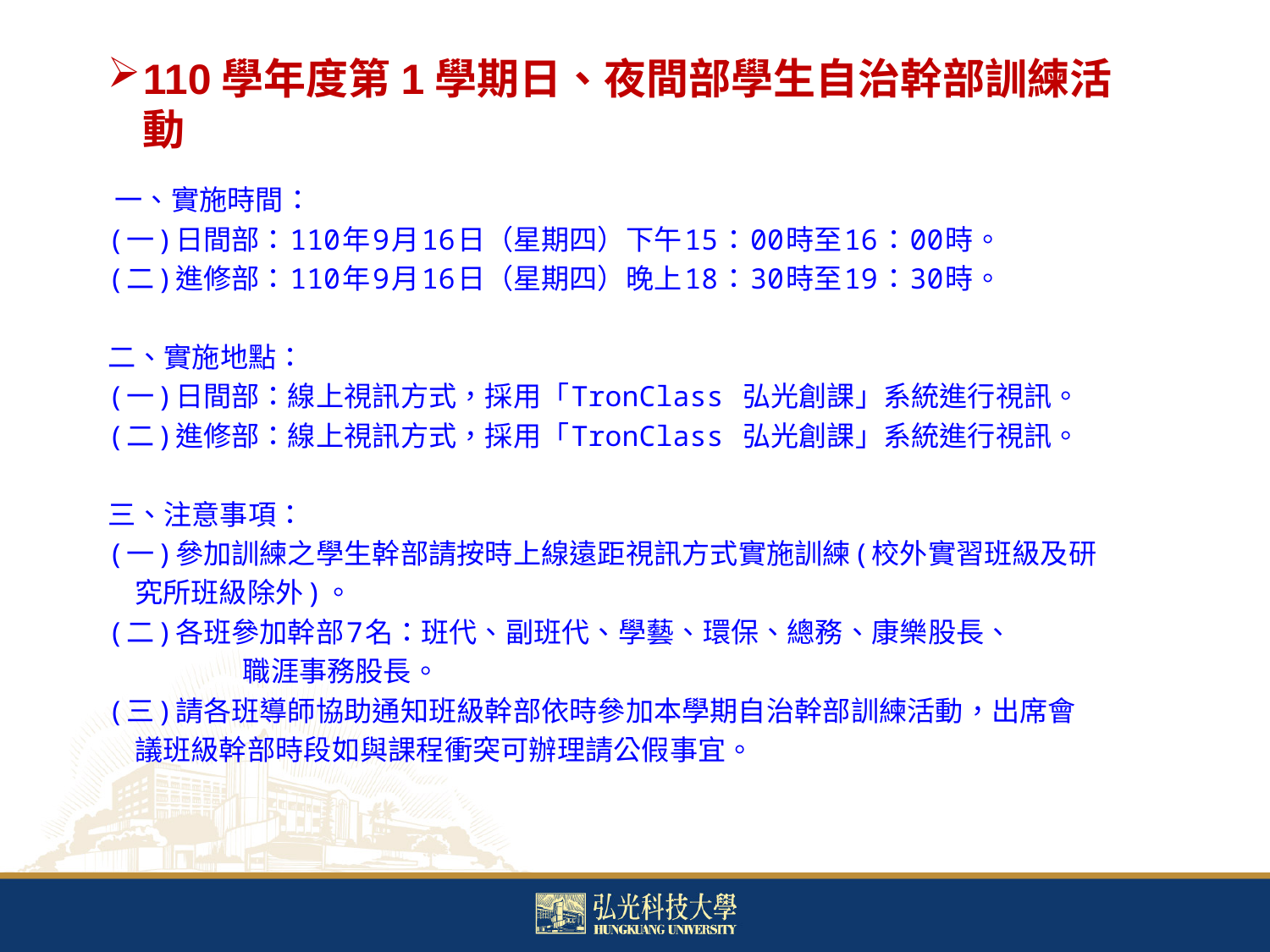

110學年度第1學期日、夜間部學生自治幹部訓練活動
 一、實施時間：
(一)日間部：110年9月16日（星期四）下午15：00時至16：00時。
(二)進修部：110年9月16日（星期四）晚上18：30時至19：30時。

二、實施地點：
(一)日間部：線上視訊方式，採用「TronClass 弘光創課」系統進行視訊。
(二)進修部：線上視訊方式，採用「TronClass 弘光創課」系統進行視訊。

三、注意事項：
(一)參加訓練之學生幹部請按時上線遠距視訊方式實施訓練(校外實習班級及研
    究所班級除外)。
(二)各班參加幹部7名：班代、副班代、學藝、環保、總務、康樂股長、
                     職涯事務股長。
(三)請各班導師協助通知班級幹部依時參加本學期自治幹部訓練活動，出席會
    議班級幹部時段如與課程衝突可辦理請公假事宜。